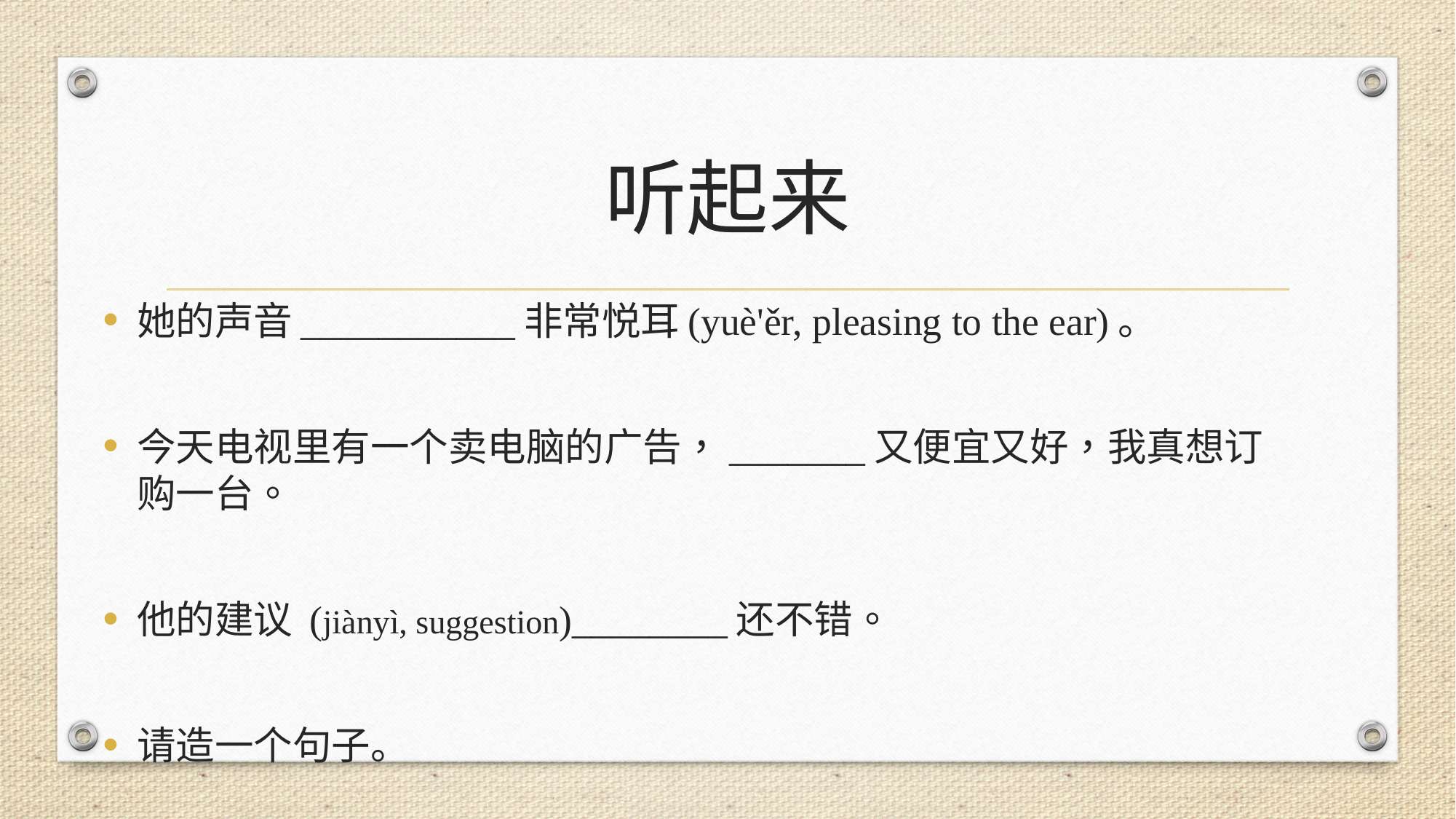

# 听起来
她的声音___________非常悦耳(yuè'ěr, pleasing to the ear)。

今天电视里有一个卖电脑的广告，_______又便宜又好，我真想订购一台。

他的建议 (jiànyì, suggestion)________还不错。

请造一个句子。